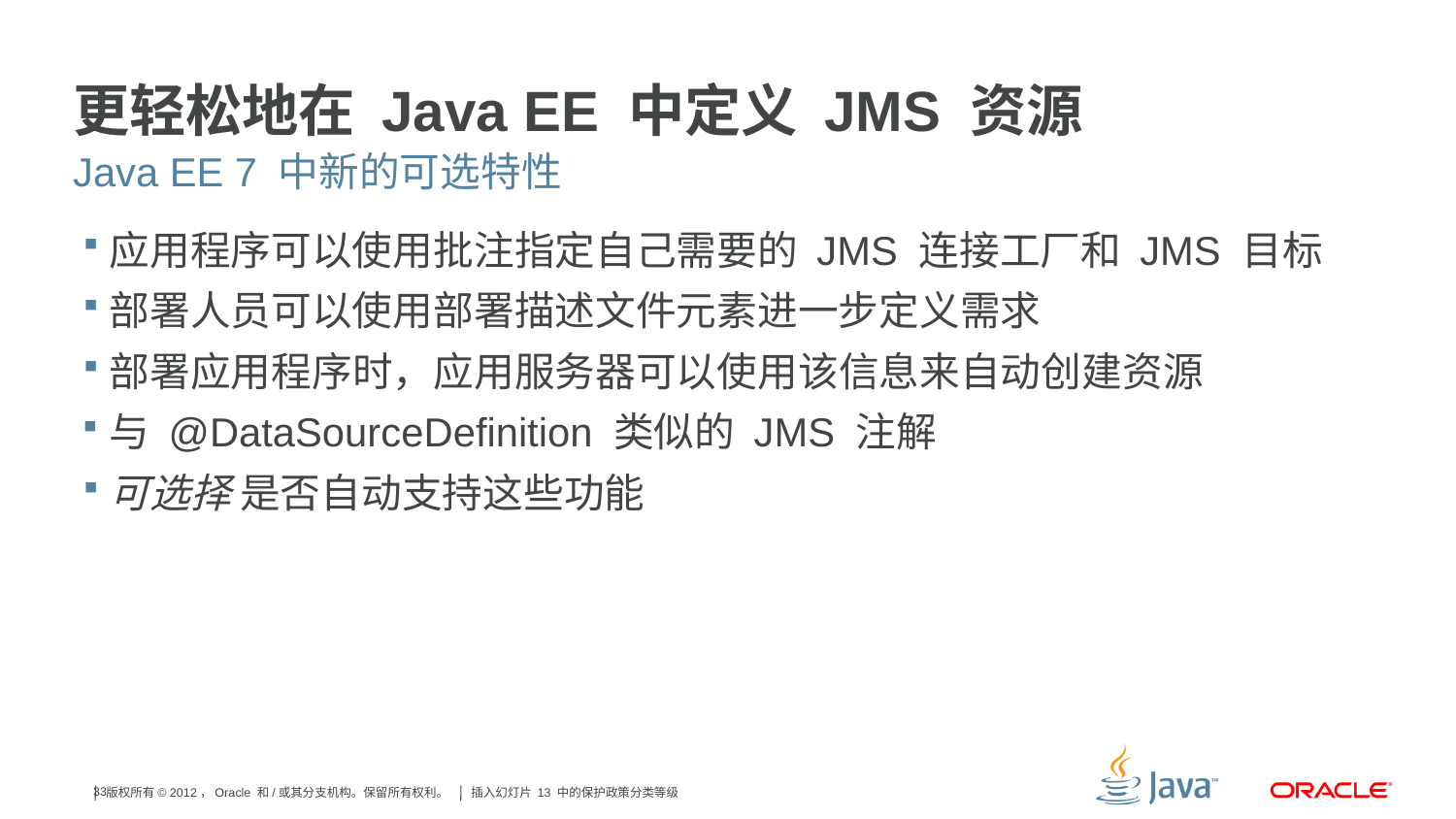

# 更轻松地在 Java EE 中定义 JMS 资源
Java EE 7 中新的可选特性
应用程序可以使用批注指定自己需要的 JMS 连接工厂和 JMS 目标
部署人员可以使用部署描述文件元素进一步定义需求
部署应用程序时，应用服务器可以使用该信息来自动创建资源
与 @DataSourceDefinition 类似的 JMS 注解
可选择 是否自动支持这些功能